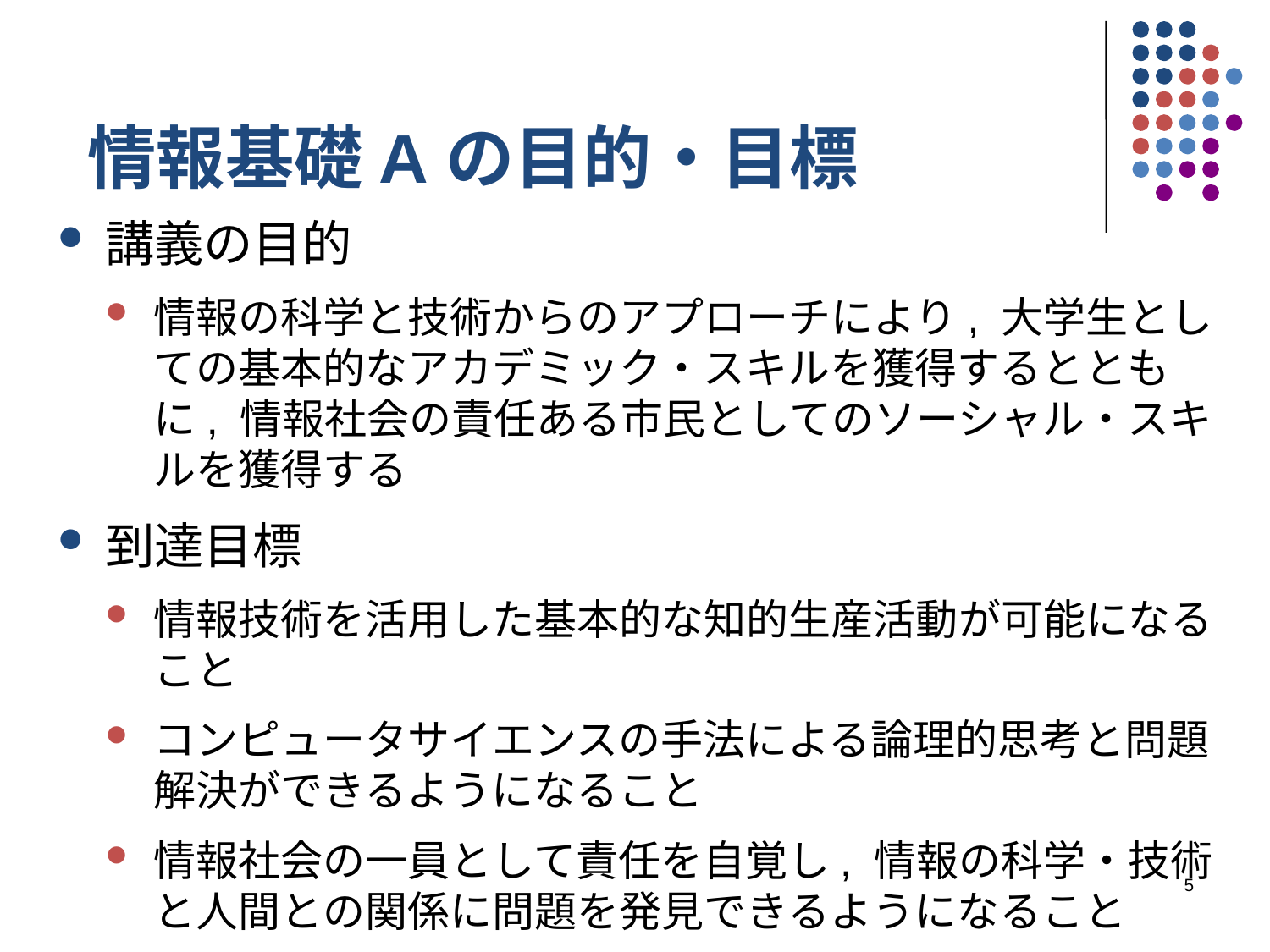

情報基礎Aの目的・目標
講義の目的
情報の科学と技術からのアプローチにより, 大学生としての基本的なアカデミック・スキルを獲得するとともに, 情報社会の責任ある市民としてのソーシャル・スキルを獲得する
到達目標
情報技術を活用した基本的な知的生産活動が可能になること
コンピュータサイエンスの手法による論理的思考と問題解決ができるようになること
情報社会の一員として責任を自覚し, 情報の科学・技術と人間との関係に問題を発見できるようになること
5